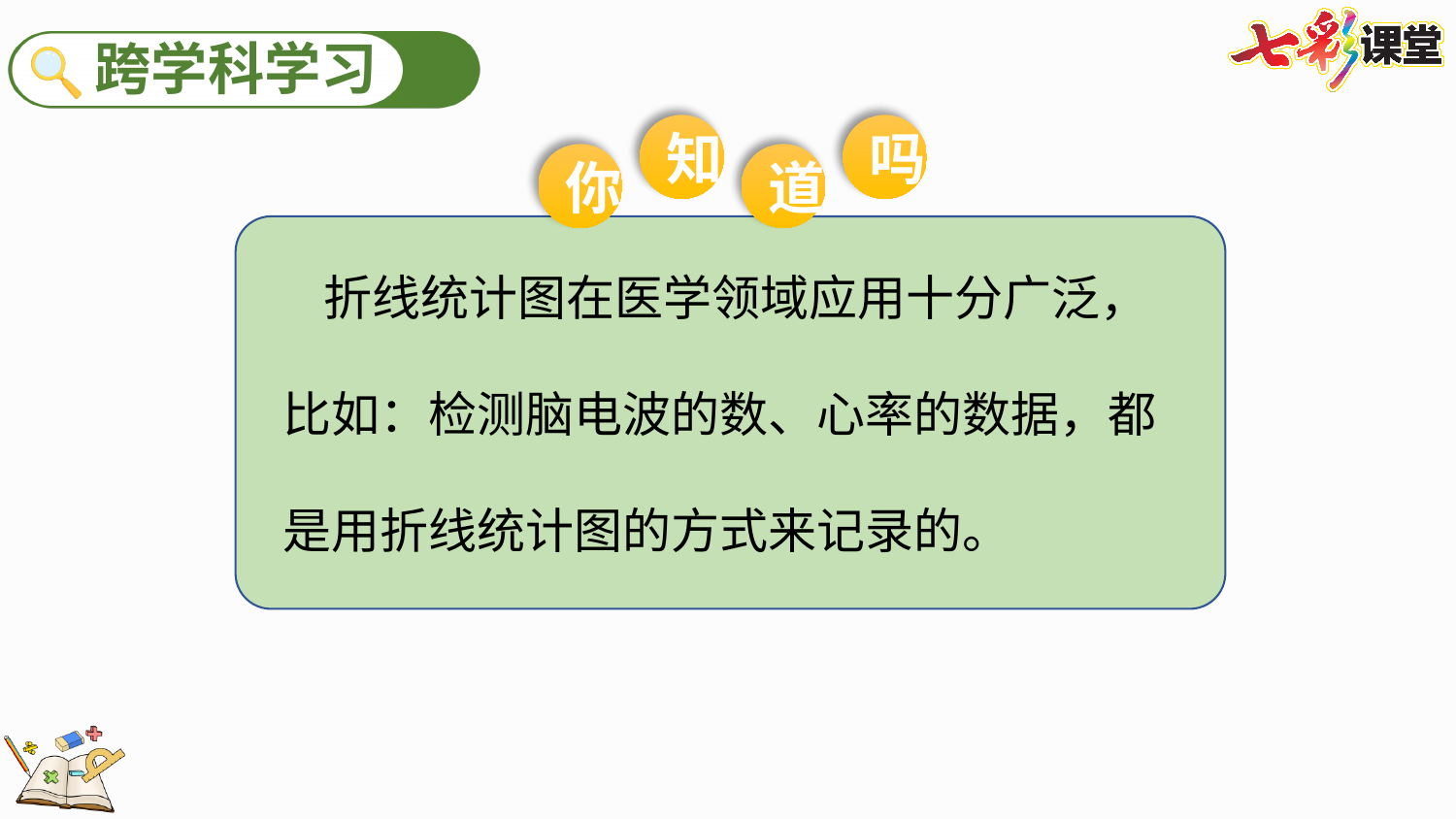

知
吗
你
道
      折线统计图在医学领域应用十分广泛，

 比如：检测脑电波的数、心率的数据，都

 是用折线统计图的方式来记录的。